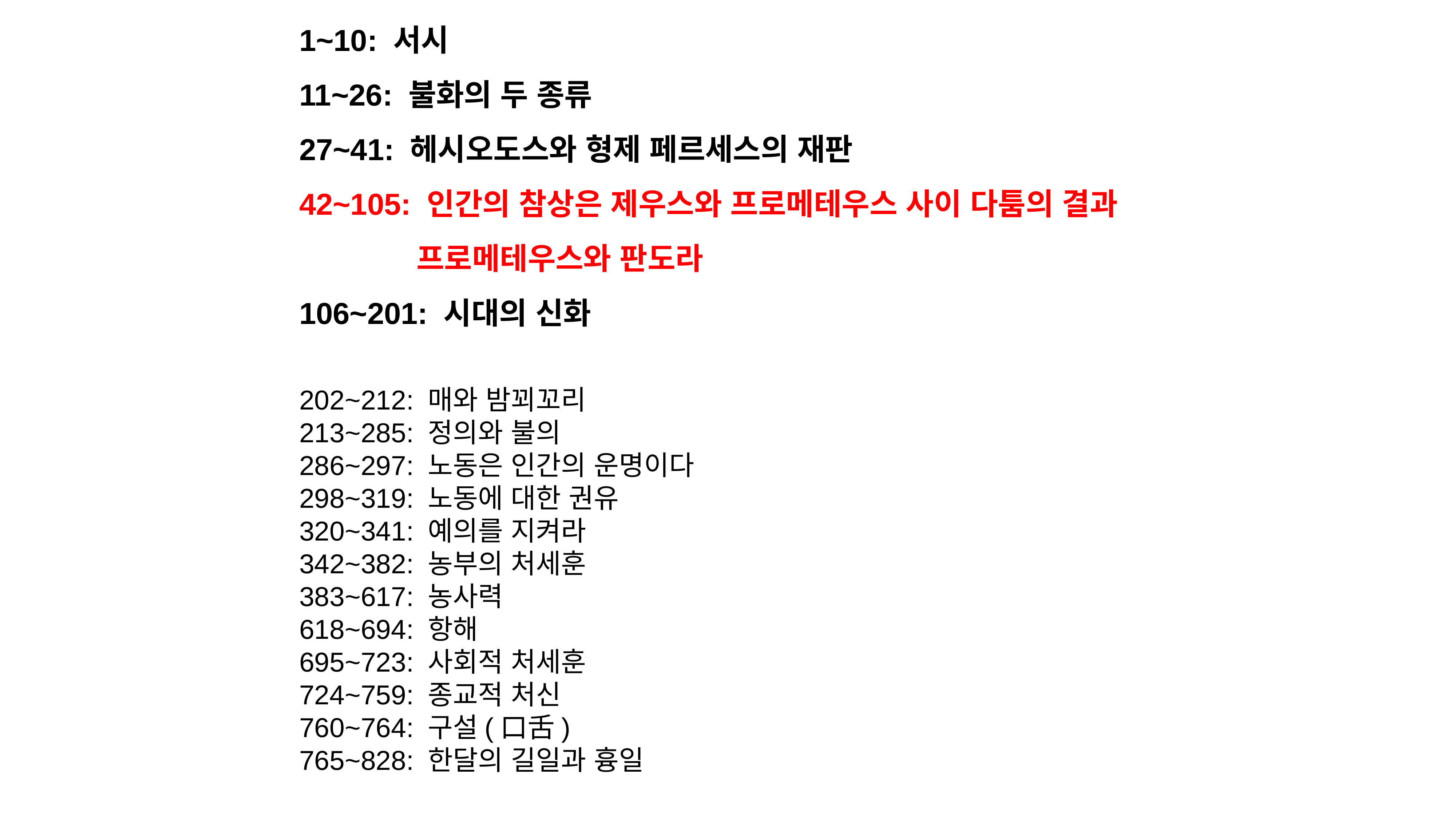

1~10: 서시
11~26: 불화의 두 종류
27~41: 헤시오도스와 형제 페르세스의 재판
42~105: 인간의 참상은 제우스와 프로메테우스 사이 다툼의 결과
             프로메테우스와 판도라
106~201: 시대의 신화
202~212: 매와 밤꾀꼬리
213~285: 정의와 불의
286~297: 노동은 인간의 운명이다
298~319: 노동에 대한 권유
320~341: 예의를 지켜라
342~382: 농부의 처세훈
383~617: 농사력
618~694: 항해
695~723: 사회적 처세훈
724~759: 종교적 처신
760~764: 구설(口舌)
765~828: 한달의 길일과 흉일